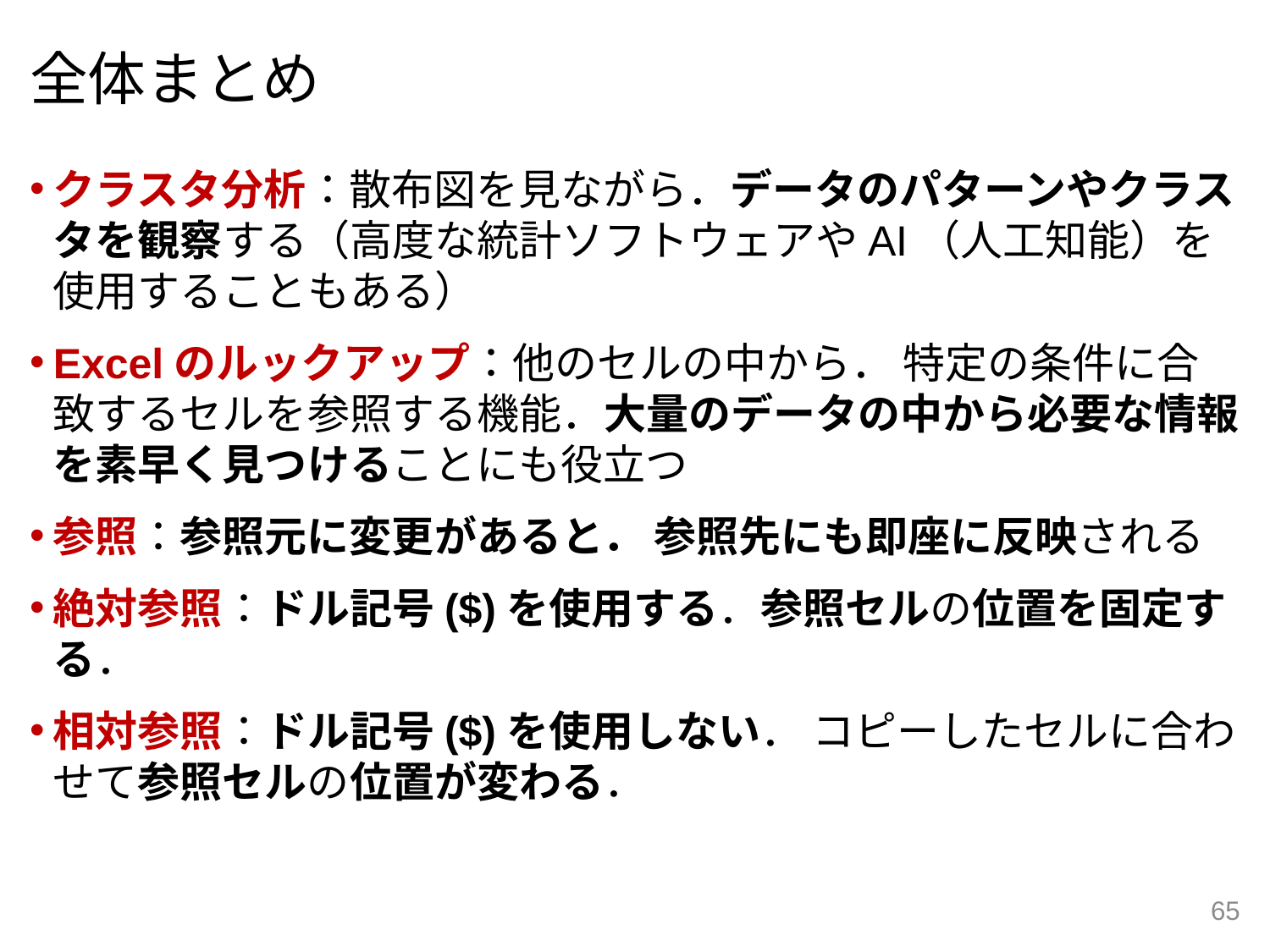

# 全体まとめ
クラスタ分析：散布図を見ながら．データのパターンやクラスタを観察する（高度な統計ソフトウェアやAI（人工知能）を使用することもある）
Excelのルックアップ：他のセルの中から． 特定の条件に合致するセルを参照する機能．大量のデータの中から必要な情報を素早く見つけることにも役立つ
参照：参照元に変更があると． 参照先にも即座に反映される
絶対参照：ドル記号($)を使用する．参照セルの位置を固定する．
相対参照：ドル記号($)を使用しない． コピーしたセルに合わせて参照セルの位置が変わる．
65